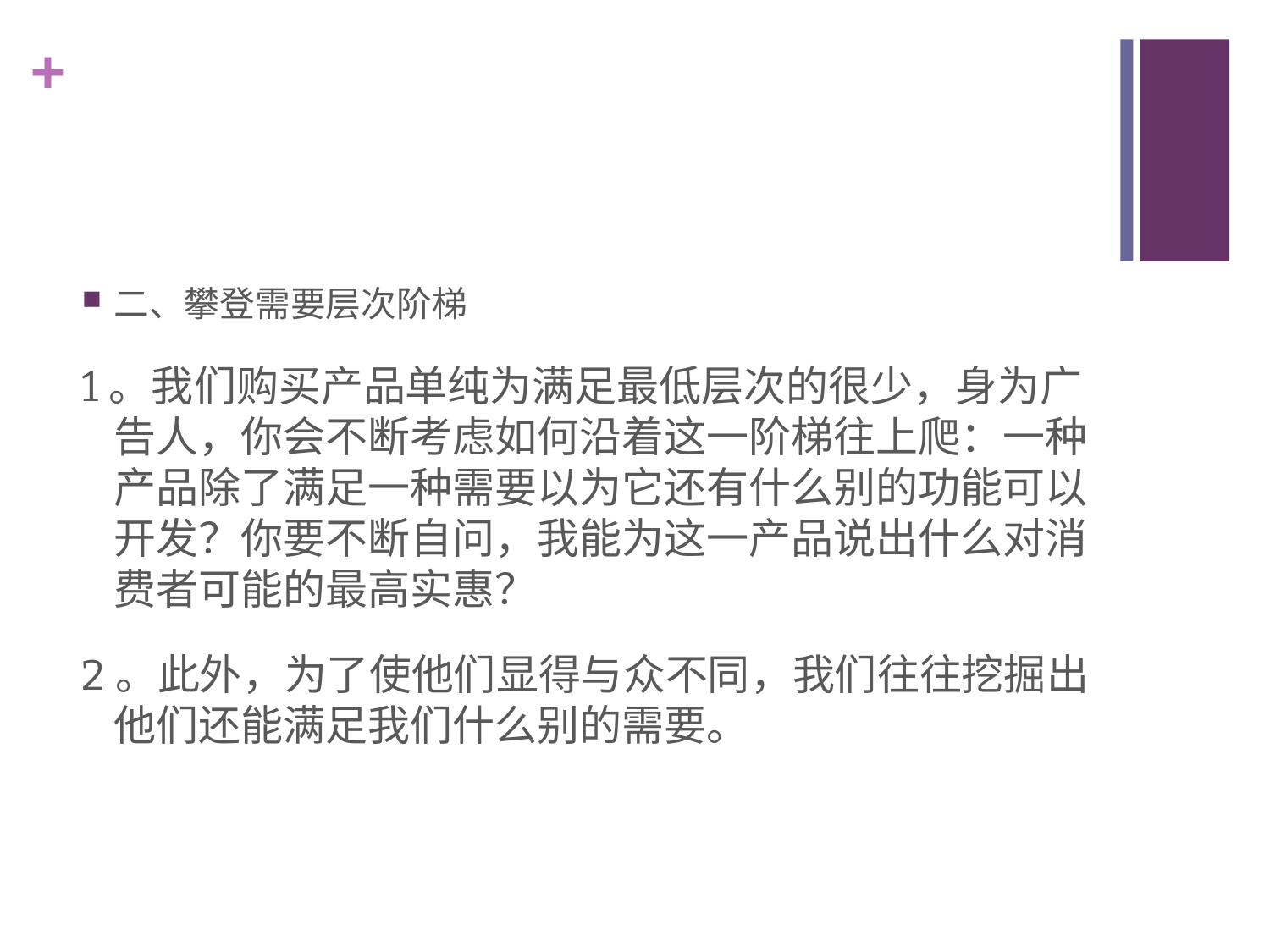

#
二、攀登需要层次阶梯
1。我们购买产品单纯为满足最低层次的很少，身为广告人，你会不断考虑如何沿着这一阶梯往上爬：一种产品除了满足一种需要以为它还有什么别的功能可以开发？你要不断自问，我能为这一产品说出什么对消费者可能的最高实惠？
2。此外，为了使他们显得与众不同，我们往往挖掘出他们还能满足我们什么别的需要。